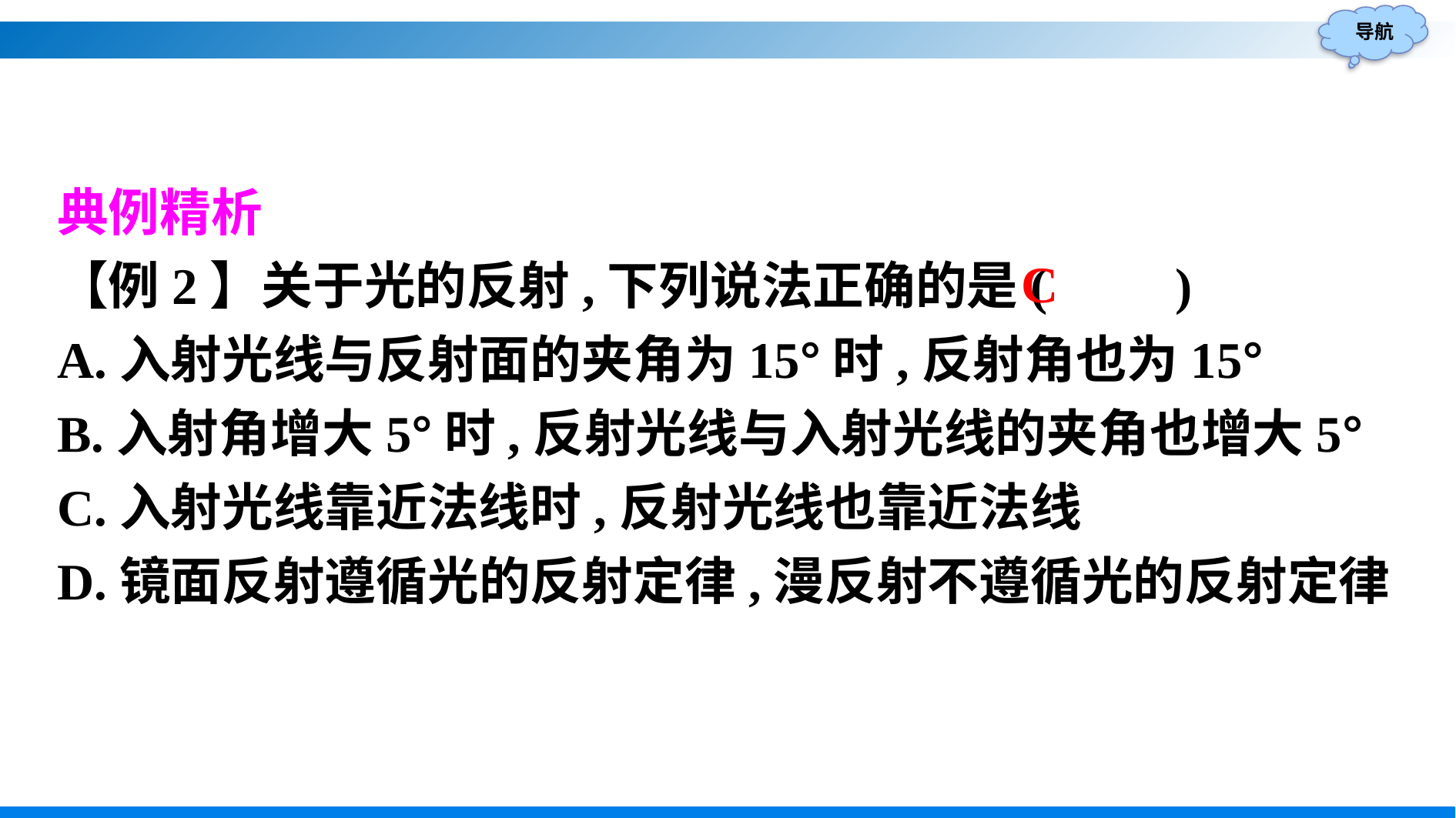

典例精析
【例2】关于光的反射,下列说法正确的是(　　)
A.入射光线与反射面的夹角为15°时,反射角也为15°
B.入射角增大5°时,反射光线与入射光线的夹角也增大5°
C.入射光线靠近法线时,反射光线也靠近法线
D.镜面反射遵循光的反射定律,漫反射不遵循光的反射定律
C